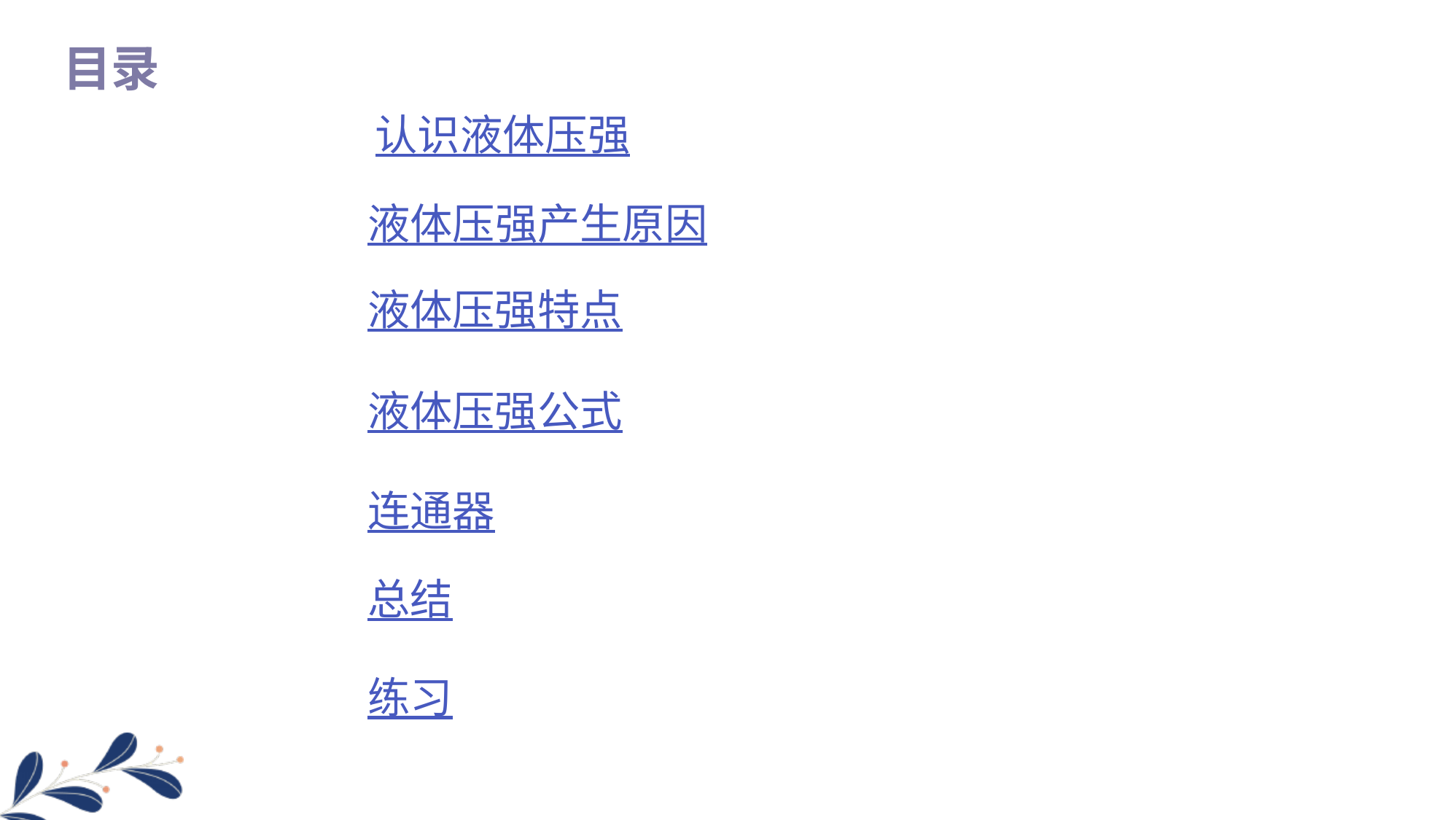

目录
认识液体压强
液体压强产生原因
液体压强特点
液体压强公式
连通器
总结
练习